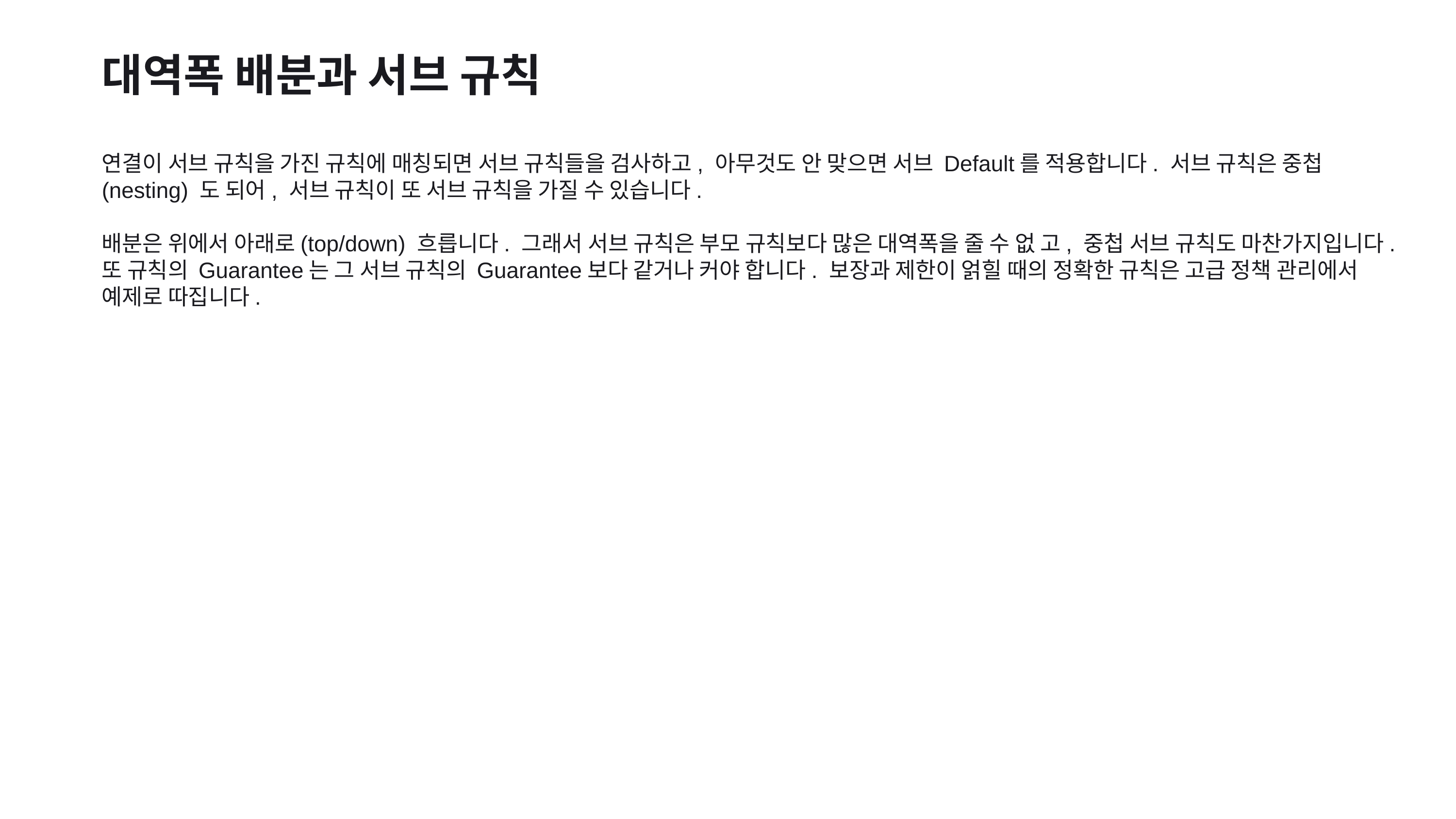

대역폭 배분과 서브 규칙
연결이 서브 규칙을 가진 규칙에 매칭되면 서브 규칙들을 검사하고, 아무것도 안 맞으면 서브 Default를 적용합니다. 서브 규칙은 중첩(nesting) 도 되어, 서브 규칙이 또 서브 규칙을 가질 수 있습니다.

배분은 위에서 아래로(top/down) 흐릅니다. 그래서 서브 규칙은 부모 규칙보다 많은 대역폭을 줄 수 없 고, 중첩 서브 규칙도 마찬가지입니다. 또 규칙의 Guarantee는 그 서브 규칙의 Guarantee보다 같거나 커야 합니다. 보장과 제한이 얽힐 때의 정확한 규칙은 고급 정책 관리에서 예제로 따집니다.